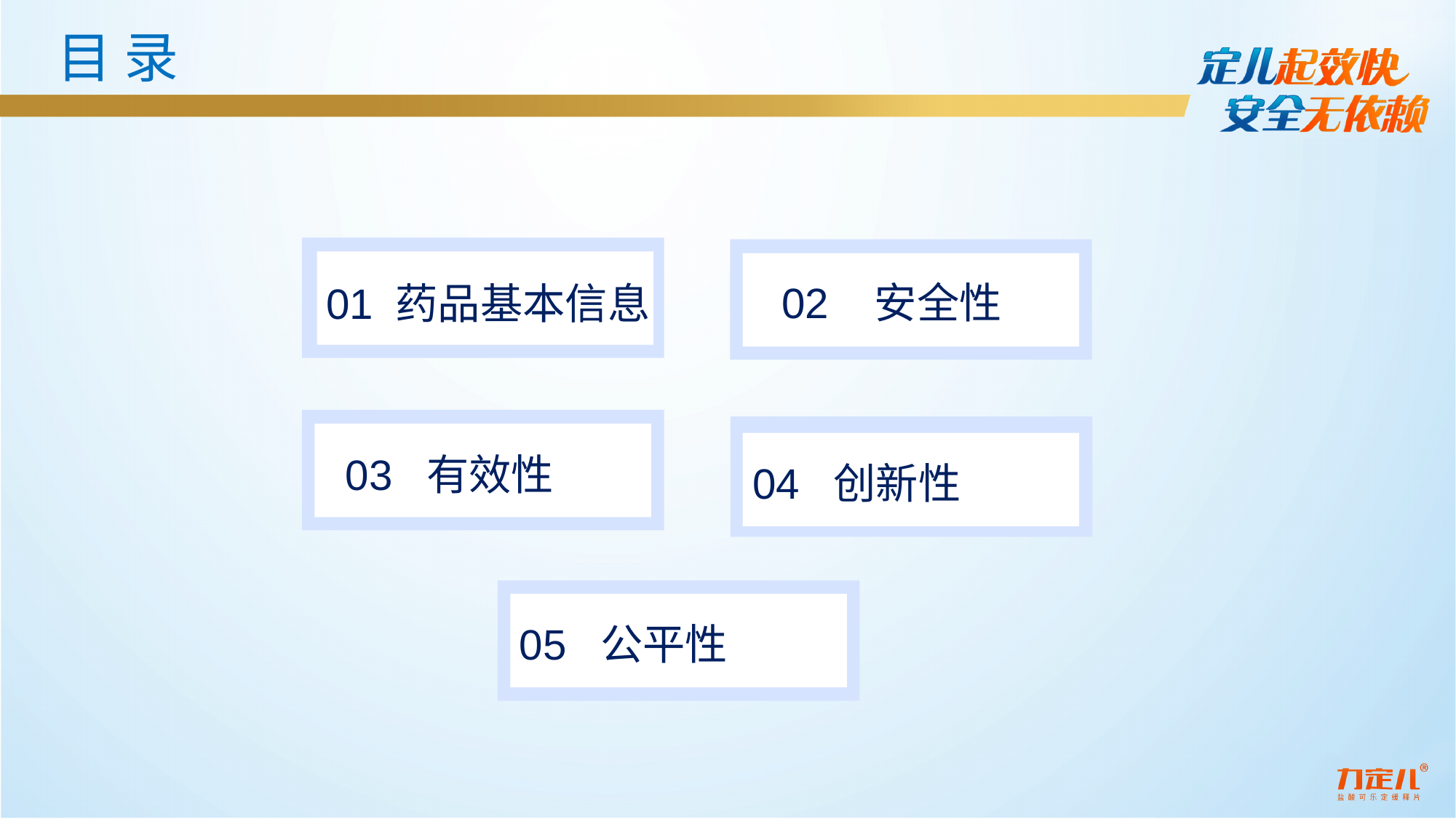

目 录

01 药品基本信息

02   安全性

 03  有效性

04  创新性

05  公平性